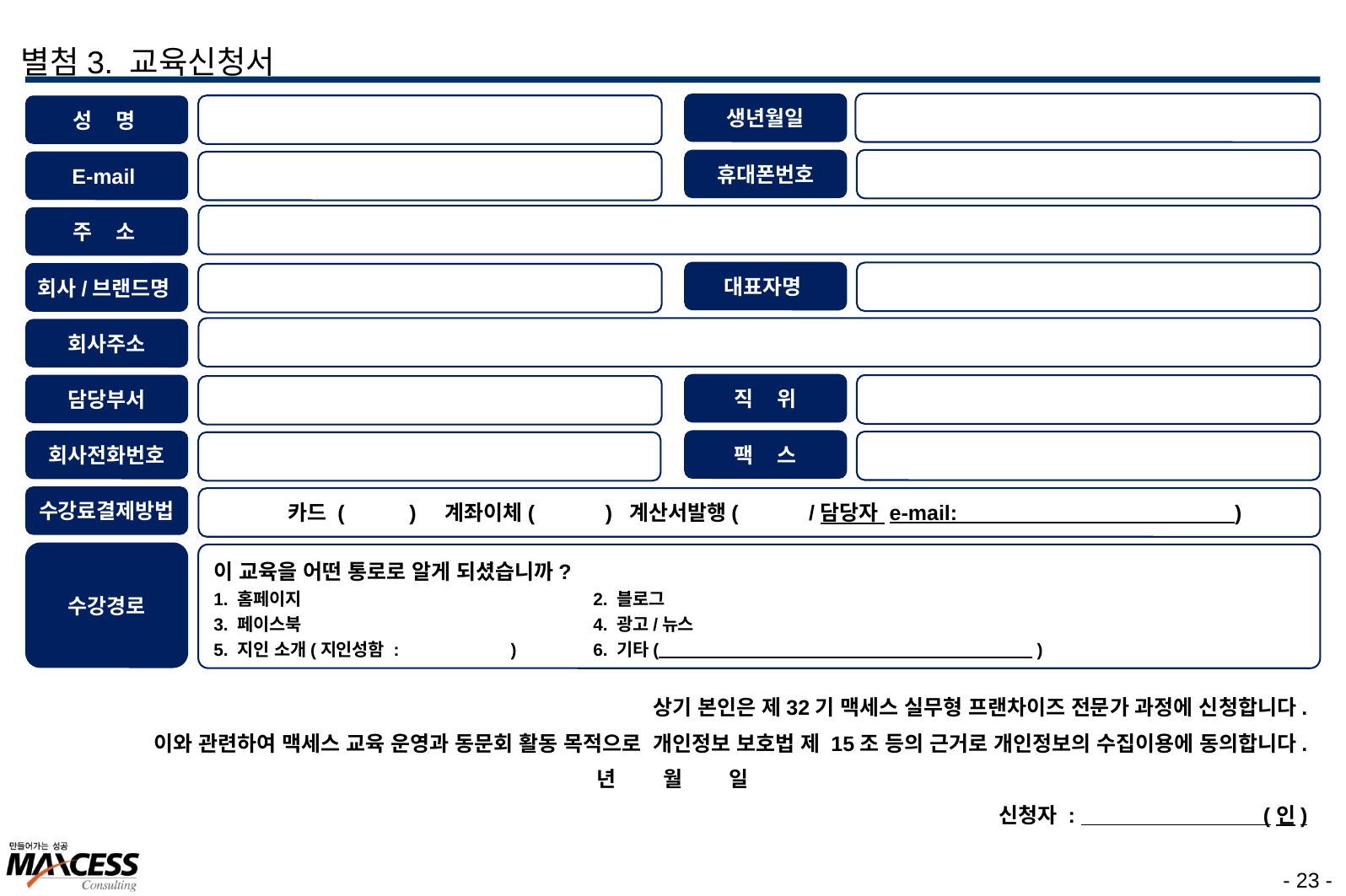

별첨3. 교육신청서
생년월일

성    명

휴대폰번호

E-mail

주    소
대표자명

회사/브랜드명

회사주소
직    위
담당부서

팩    스
회사전화번호

수강료결제방법
 카드 (           )    계좌이체(            )  계산서발행(            /담당자 e-mail:                                               )
수강경로
이 교육을 어떤 통로로 알게 되셨습니까?
1. 홈페이지			2. 블로그
3. 페이스북			4. 광고/뉴스
5. 지인 소개(지인성함 :                       )	6. 기타(                                                                              )
상기 본인은 제32기 맥세스 실무형 프랜차이즈 전문가 과정에 신청합니다.
이와 관련하여 맥세스 교육 운영과 동문회 활동 목적으로  개인정보 보호법 제 15조 등의 근거로 개인정보의 수집이용에 동의합니다.
년        월        일
신청자 :                                (인)
- 23 -